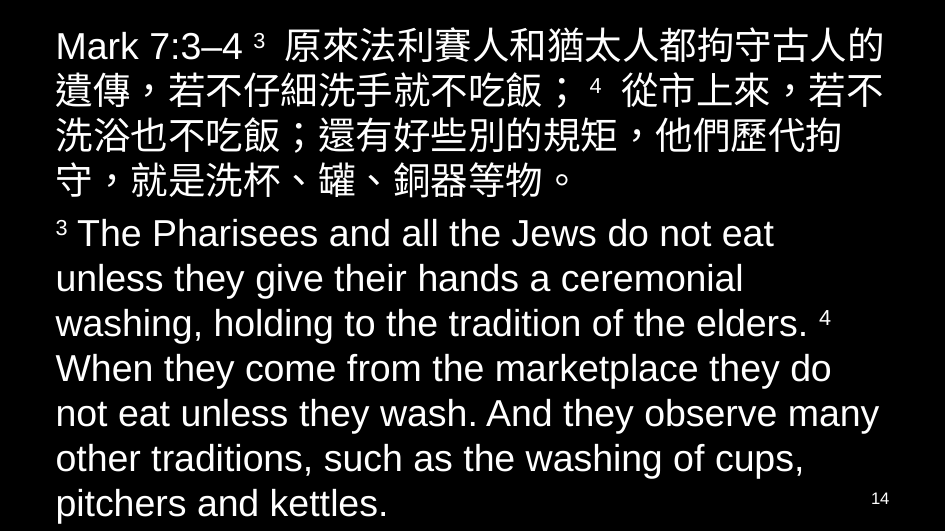

Mark 7:3–4 3 原來法利賽人和猶太人都拘守古人的遺傳，若不仔細洗手就不吃飯；4 從市上來，若不洗浴也不吃飯；還有好些別的規矩，他們歷代拘守，就是洗杯、罐、銅器等物。
3 The Pharisees and all the Jews do not eat unless they give their hands a ceremonial washing, holding to the tradition of the elders. 4 When they come from the marketplace they do not eat unless they wash. And they observe many other traditions, such as the washing of cups, pitchers and kettles.

14